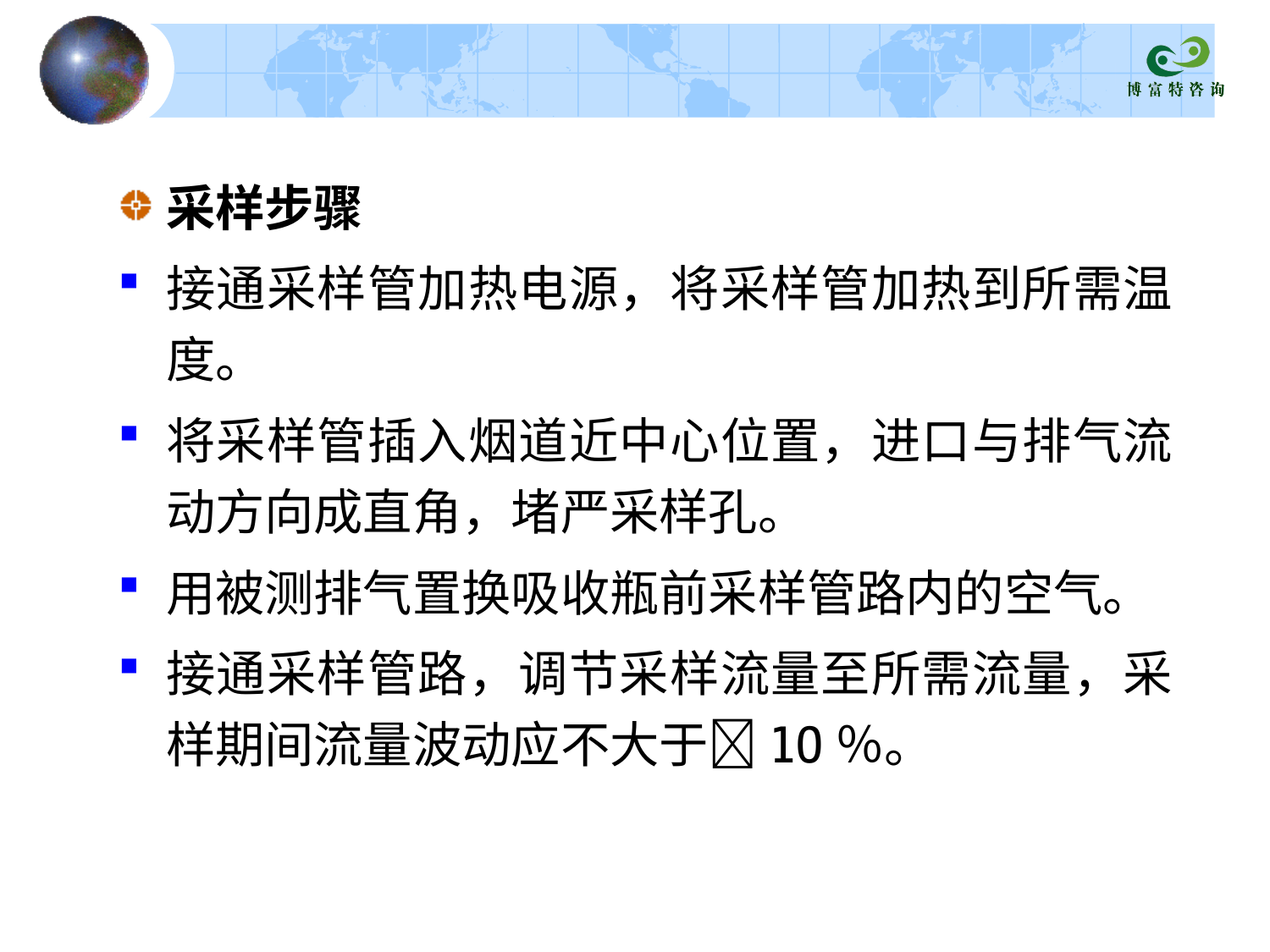

采样步骤
接通采样管加热电源，将采样管加热到所需温度。
将采样管插入烟道近中心位置，进口与排气流动方向成直角，堵严采样孔。
用被测排气置换吸收瓶前采样管路内的空气。
接通采样管路，调节采样流量至所需流量，采样期间流量波动应不大于±10％。